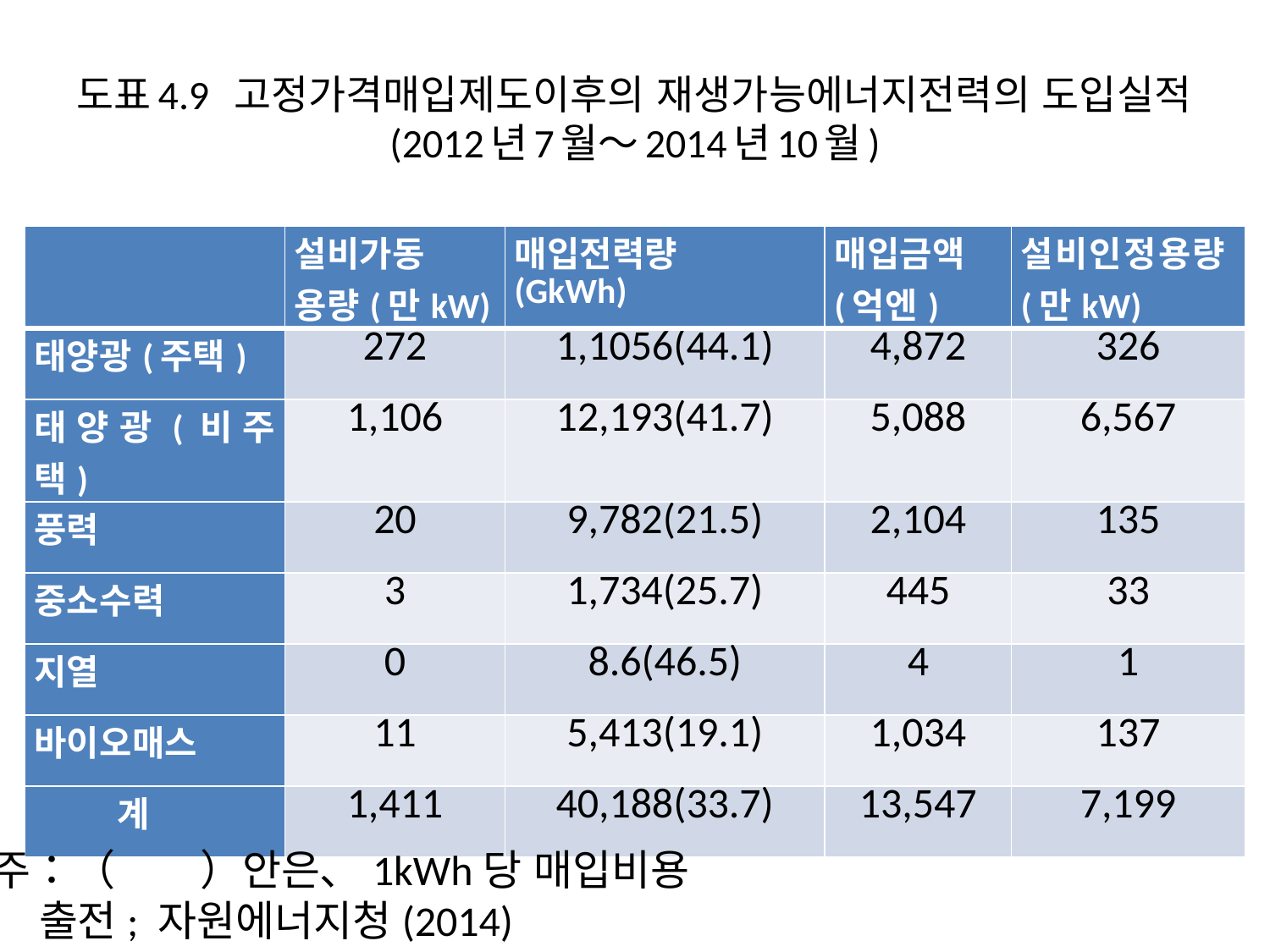

# 도표4.9  고정가격매입제도이후의 재생가능에너지전력의 도입실적 (2012년7월～2014년10월)
|  | 설비가동 용량(만kW) | 매입전력량 (GkWh) | 매입금액 (억엔) | 설비인정용량(만kW) |
| --- | --- | --- | --- | --- |
| 태양광(주택) | 272 | 1,1056(44.1) | 4,872 | 326 |
| 태양광(비주택) | 1,106 | 12,193(41.7) | 5,088 | 6,567 |
| 풍력 | 20 | 9,782(21.5) | 2,104 | 135 |
| 중소수력 | 3 | 1,734(25.7) | 445 | 33 |
| 지열 | 0 | 8.6(46.5) | 4 | 1 |
| 바이오매스 | 11 | 5,413(19.1) | 1,034 | 137 |
| 계 | 1,411 | 40,188(33.7) | 13,547 | 7,199 |

주：（　　）안은、1kWh당 매입비용
출전; 자원에너지청(2014)